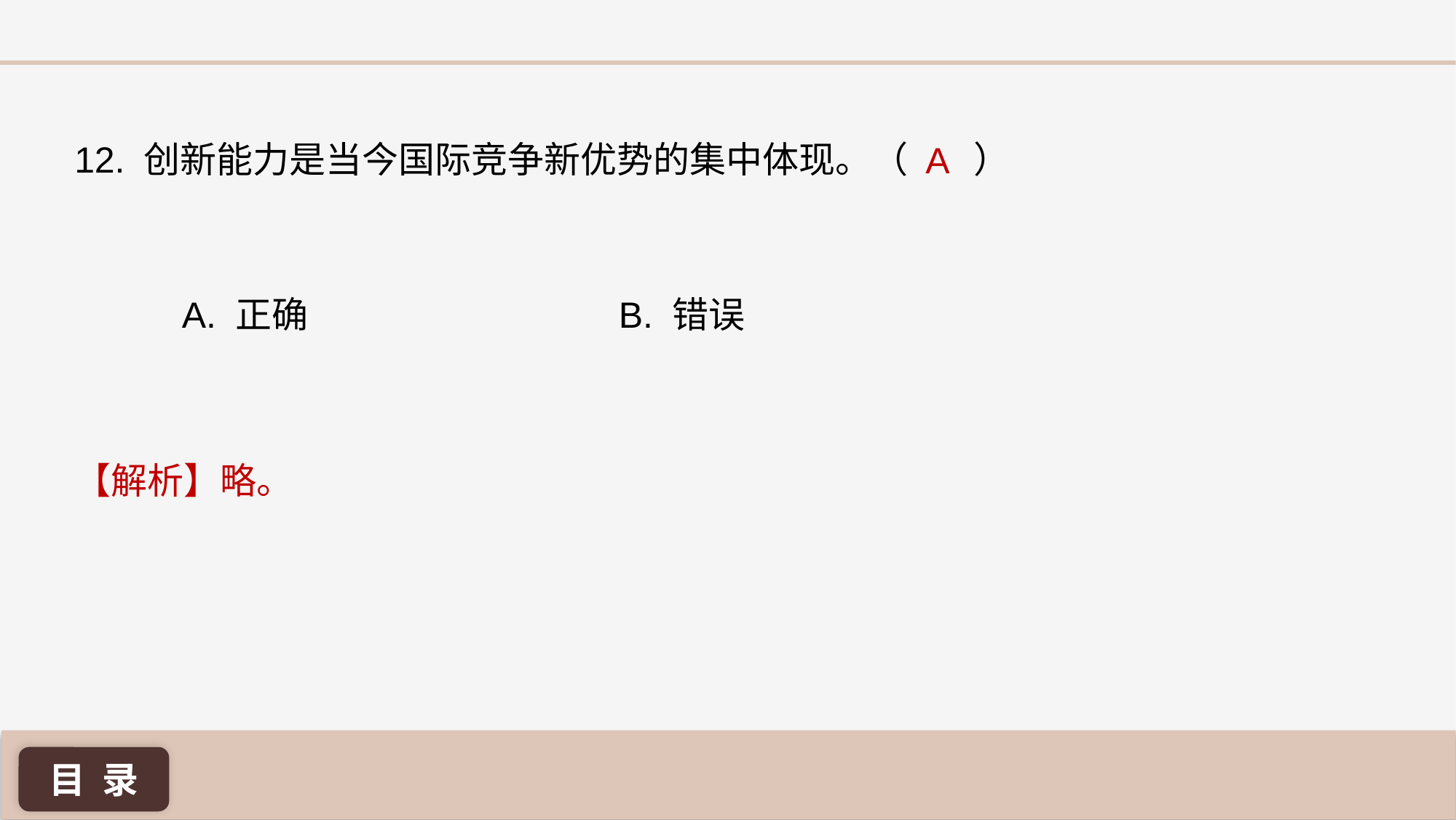

A
12. 创新能力是当今国际竞争新优势的集中体现。（        ）
A. 正确 			B. 错误
【解析】略。